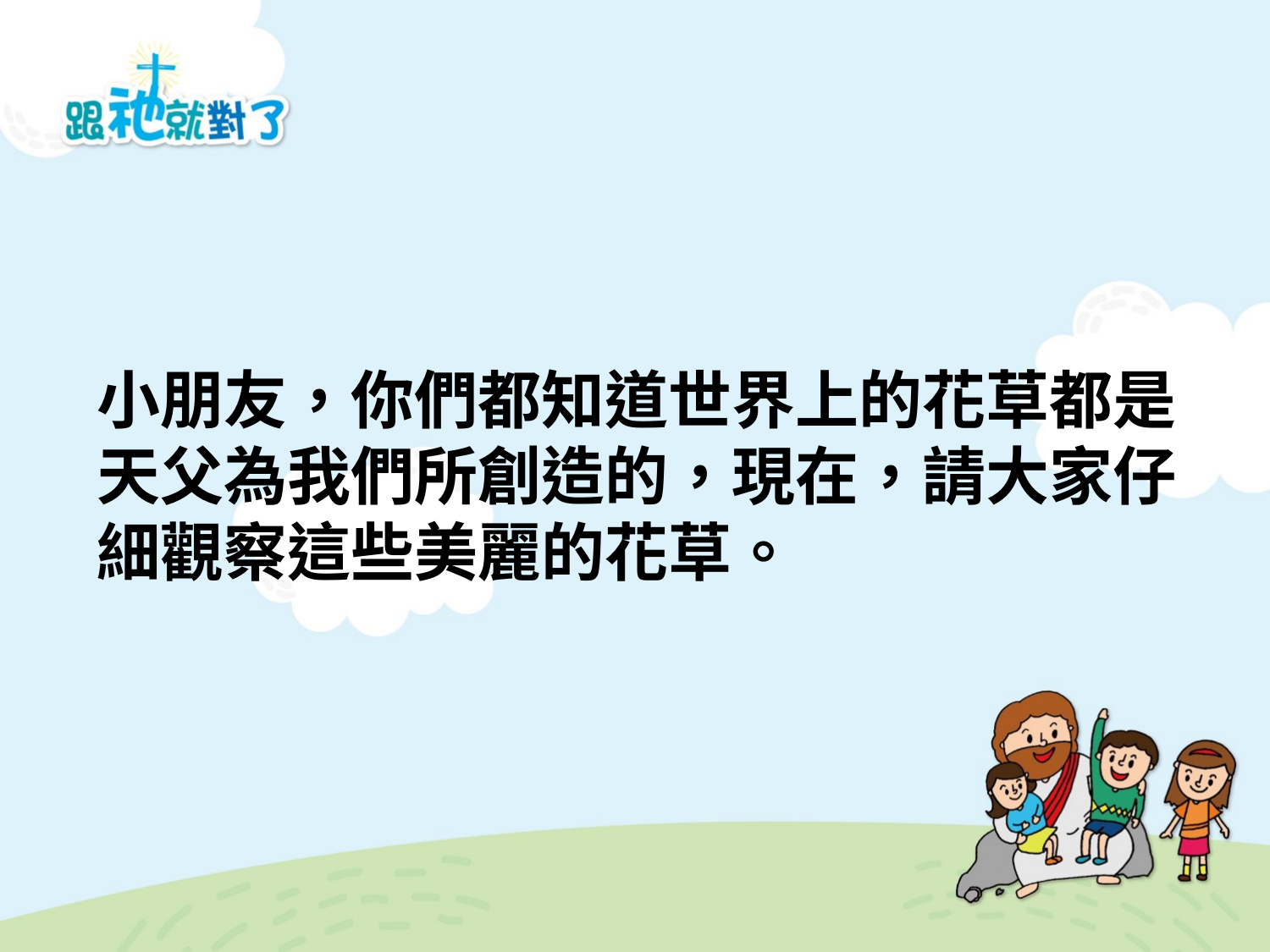

小朋友，你們都知道世界上的花草都是天父為我們所創造的，現在，請大家仔細觀察這些美麗的花草。